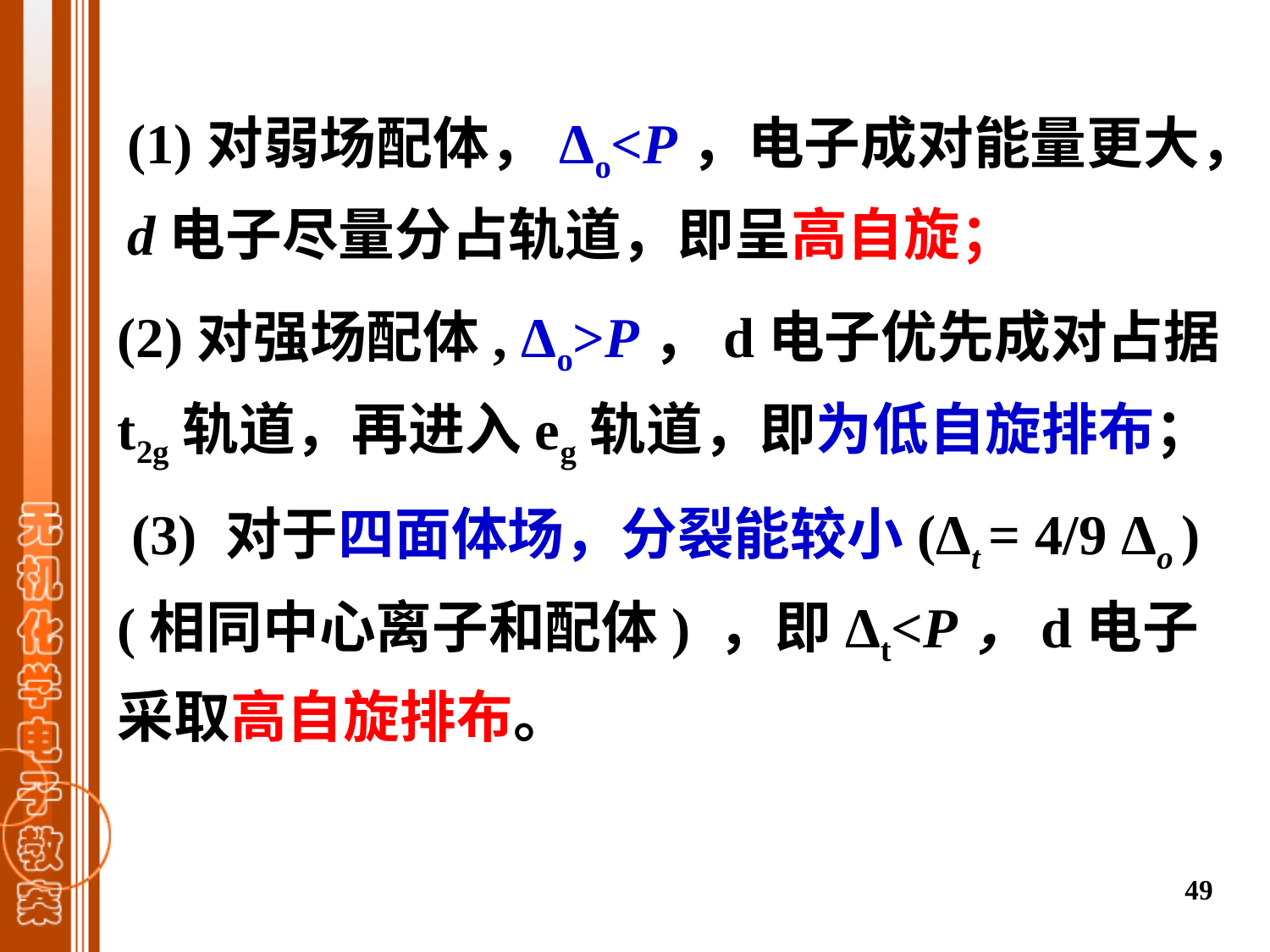

(1)对弱场配体，Δo<P，电子成对能量更大，d电子尽量分占轨道，即呈高自旋；
(2)对强场配体, Δo>P，d电子优先成对占据t2g轨道，再进入eg轨道，即为低自旋排布；
 (3) 对于四面体场，分裂能较小(Δt = 4/9 Δo ) (相同中心离子和配体) ，即Δt<P，d电子采取高自旋排布。
49